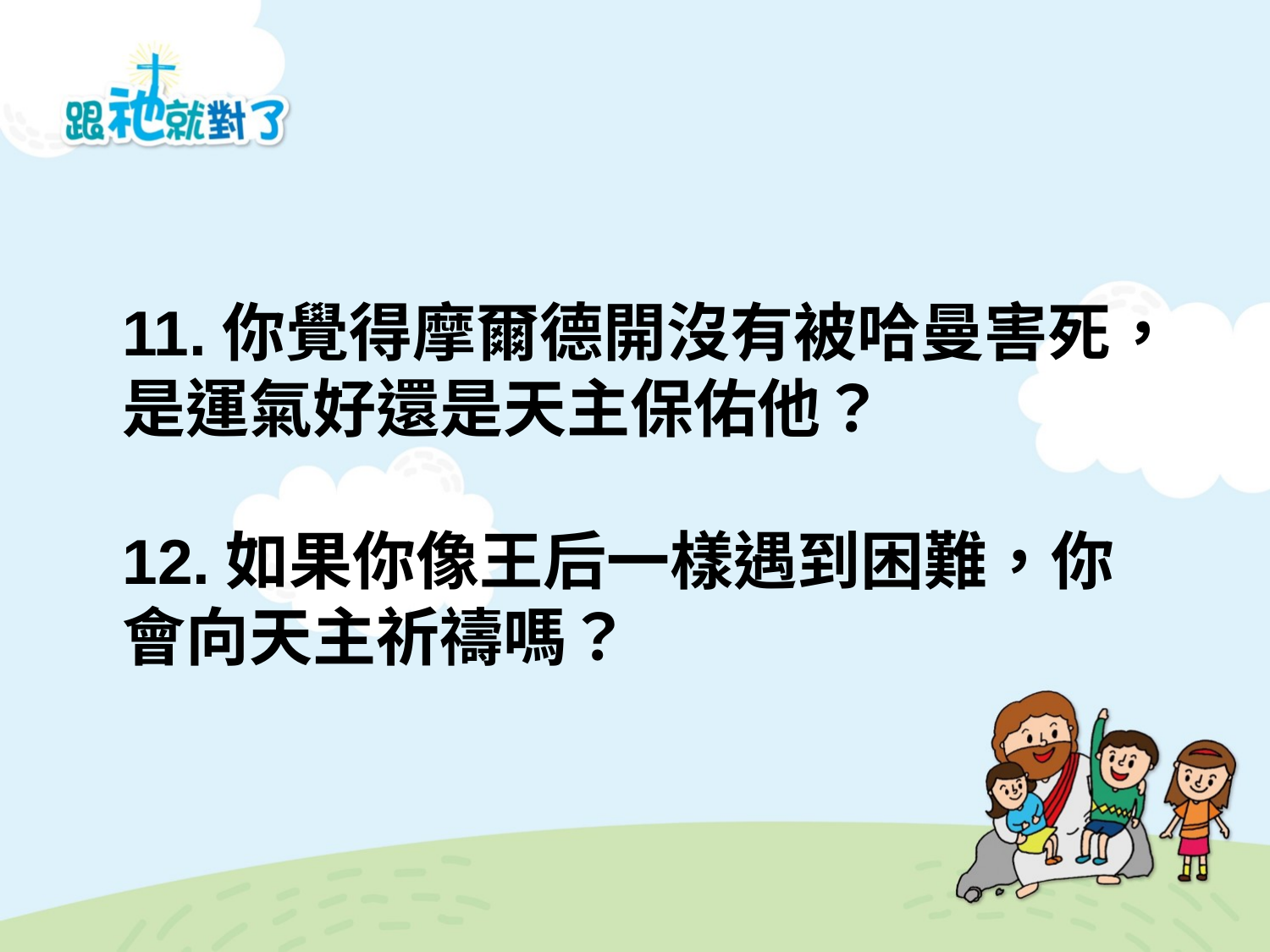

11.你覺得摩爾德開沒有被哈曼害死，是運氣好還是天主保佑他？

12.如果你像王后一樣遇到困難，你會向天主祈禱嗎？